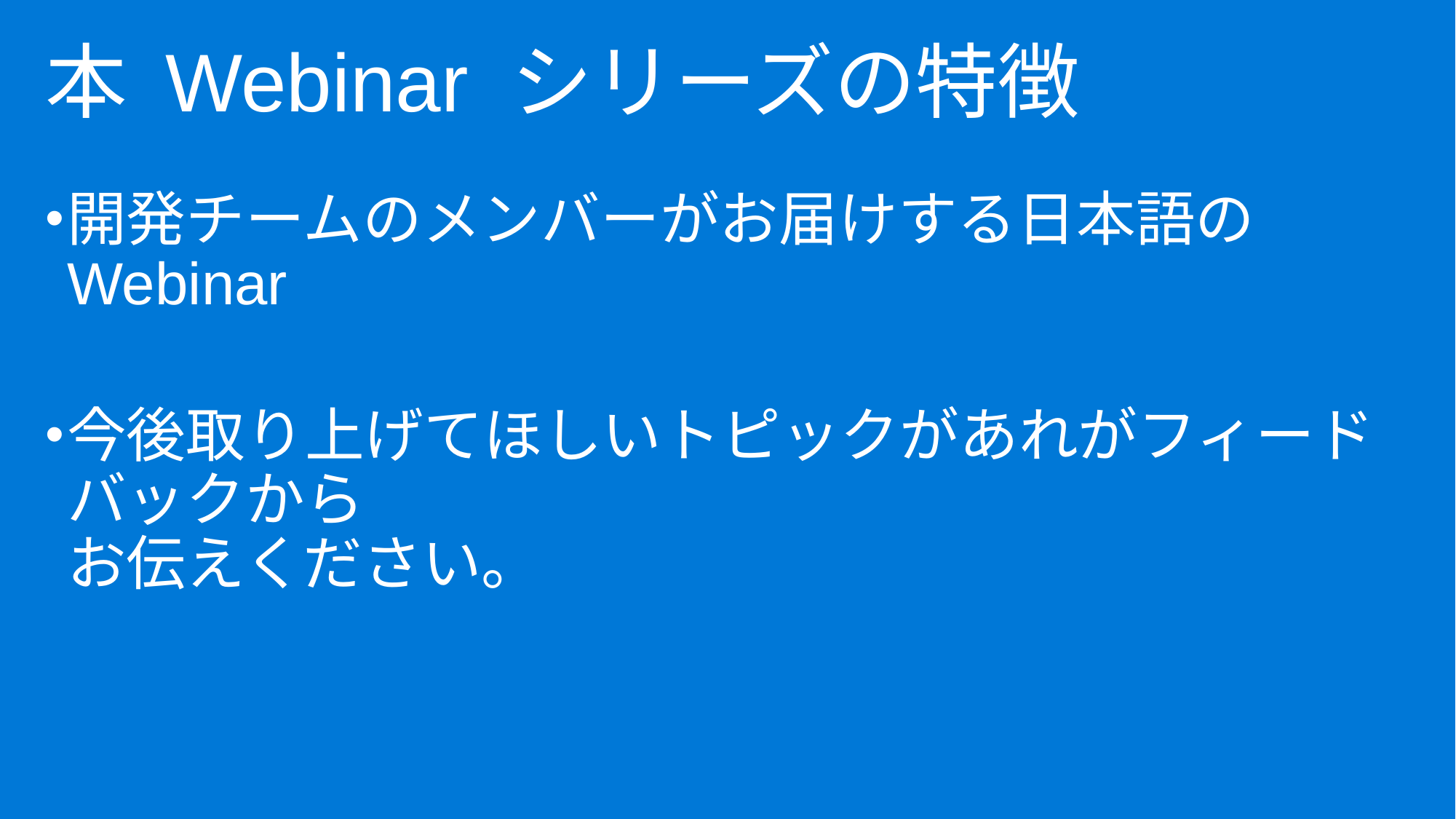

本 Webinar シリーズの特徴
開発チームのメンバーがお届けする日本語の Webinar

今後取り上げてほしいトピックがあれがフィードバックから
お伝えください。